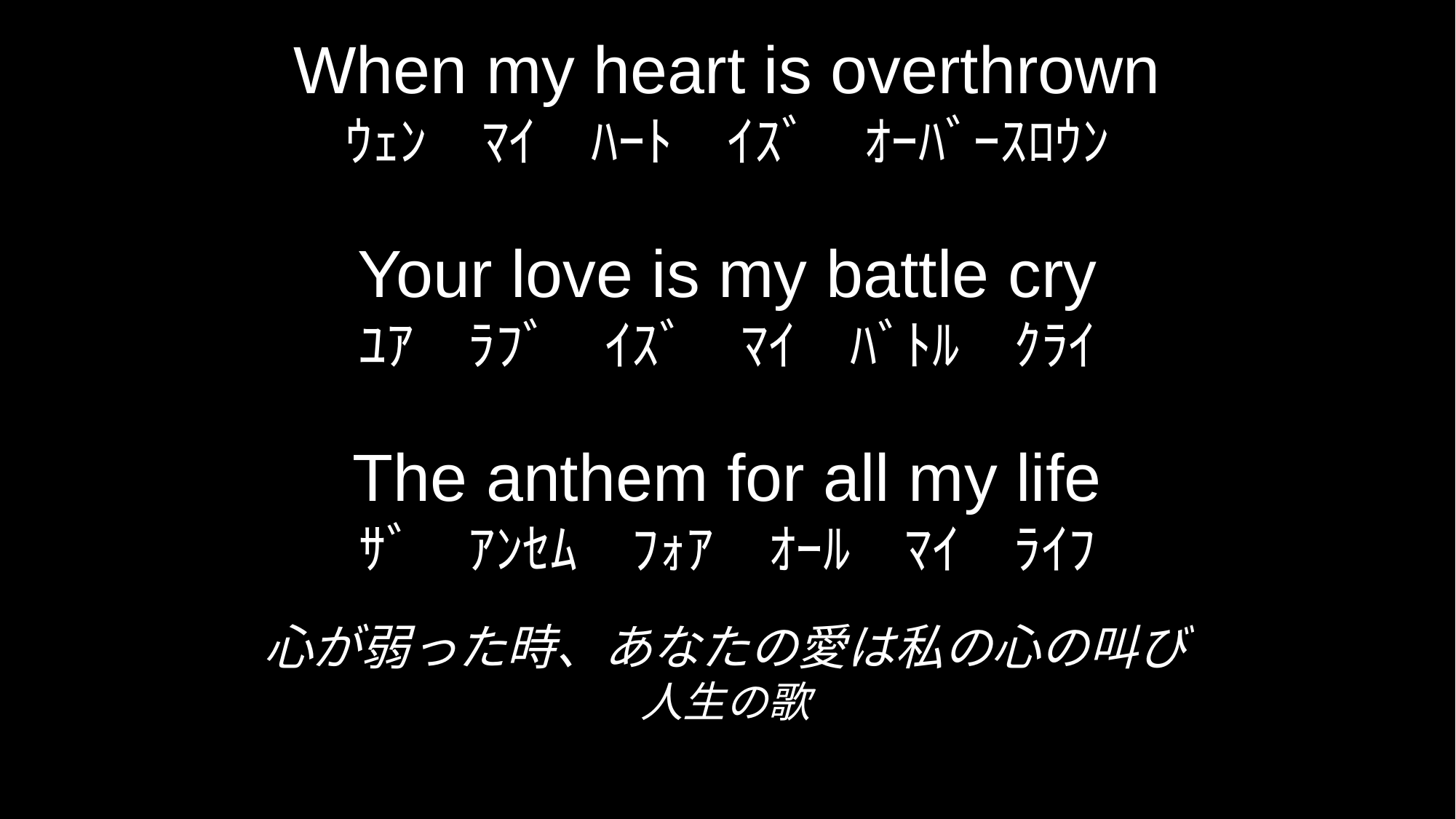

When my heart is overthrown
ｳｪﾝ　ﾏｲ　ﾊｰﾄ　ｲｽﾞ　ｵｰﾊﾞｰｽﾛｳﾝ

Your love is my battle cry
ﾕｱ　ﾗﾌﾞ　ｲｽﾞ　ﾏｲ　ﾊﾞﾄﾙ　ｸﾗｲ

The anthem for all my life
ｻﾞ　ｱﾝｾﾑ　ﾌｫｱ　ｵｰﾙ　ﾏｲ　ﾗｲﾌ
心が弱った時、あなたの愛は私の心の叫び
人生の歌